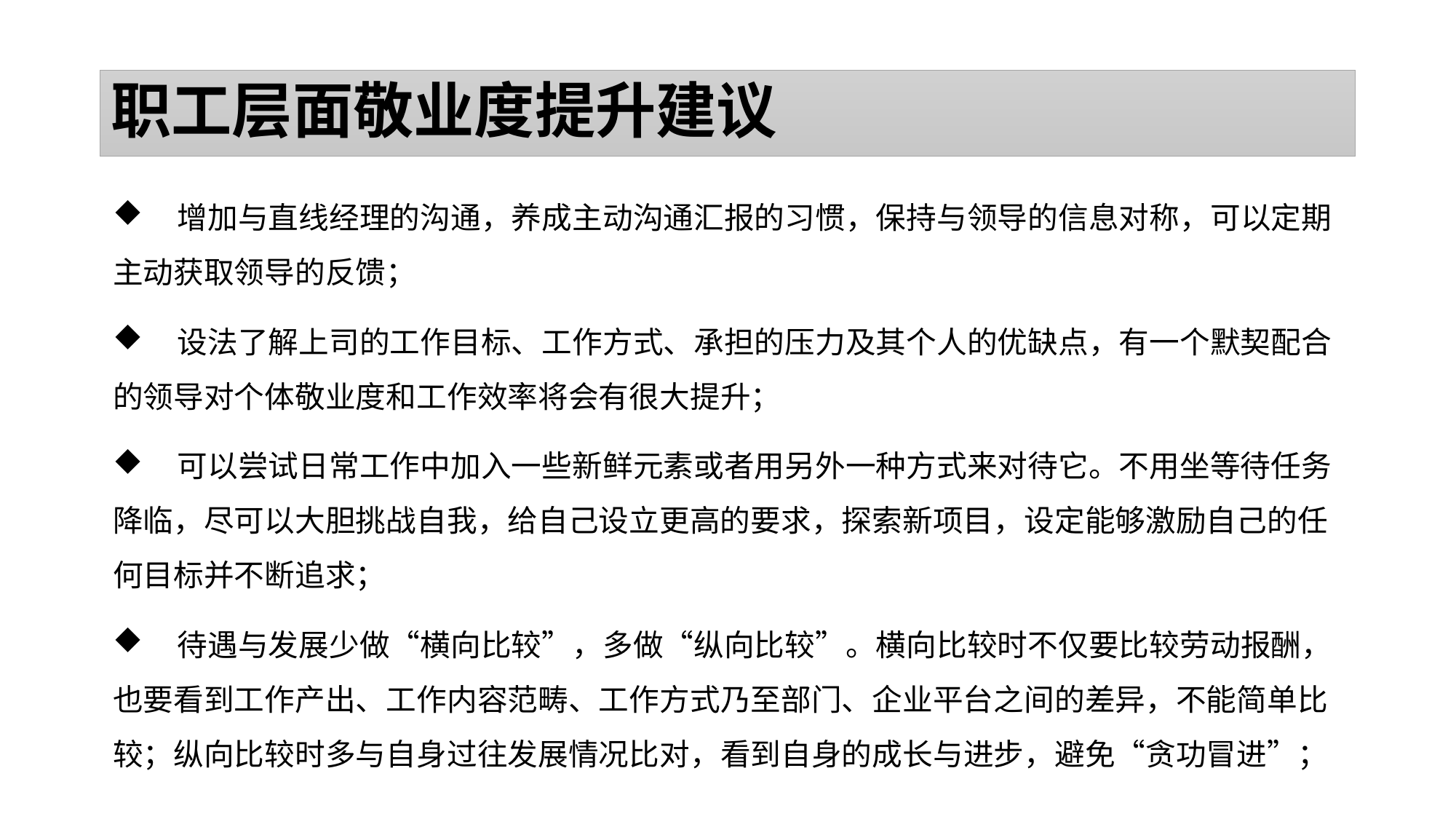

# 职工层面敬业度提升建议
    增加与直线经理的沟通，养成主动沟通汇报的习惯，保持与领导的信息对称，可以定期主动获取领导的反馈；
    设法了解上司的工作目标、工作方式、承担的压力及其个人的优缺点，有一个默契配合的领导对个体敬业度和工作效率将会有很大提升；
    可以尝试日常工作中加入一些新鲜元素或者用另外一种方式来对待它。不用坐等待任务降临，尽可以大胆挑战自我，给自己设立更高的要求，探索新项目，设定能够激励自己的任何目标并不断追求；
    待遇与发展少做“横向比较”，多做“纵向比较”。横向比较时不仅要比较劳动报酬，也要看到工作产出、工作内容范畴、工作方式乃至部门、企业平台之间的差异，不能简单比较；纵向比较时多与自身过往发展情况比对，看到自身的成长与进步，避免“贪功冒进”；